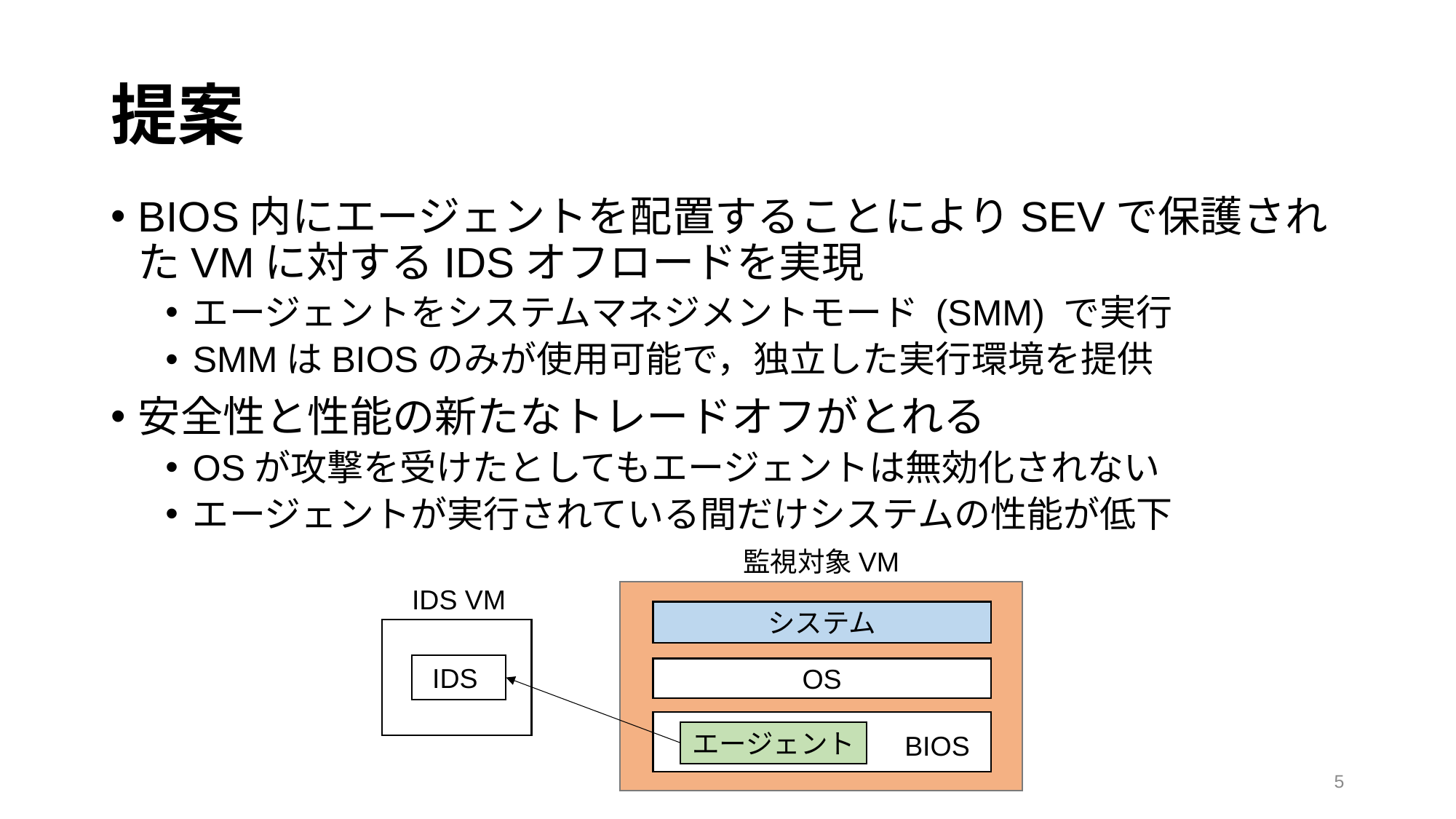

# 提案
BIOS内にエージェントを配置することによりSEVで保護されたVMに対するIDSオフロードを実現
エージェントをシステムマネジメントモード (SMM) で実行
SMMはBIOSのみが使用可能で，独立した実行環境を提供
安全性と性能の新たなトレードオフがとれる
OSが攻撃を受けたとしてもエージェントは無効化されない
エージェントが実行されている間だけシステムの性能が低下
監視対象VM
IDS VM

システム

IDS
OS

エージェント
BIOS
5